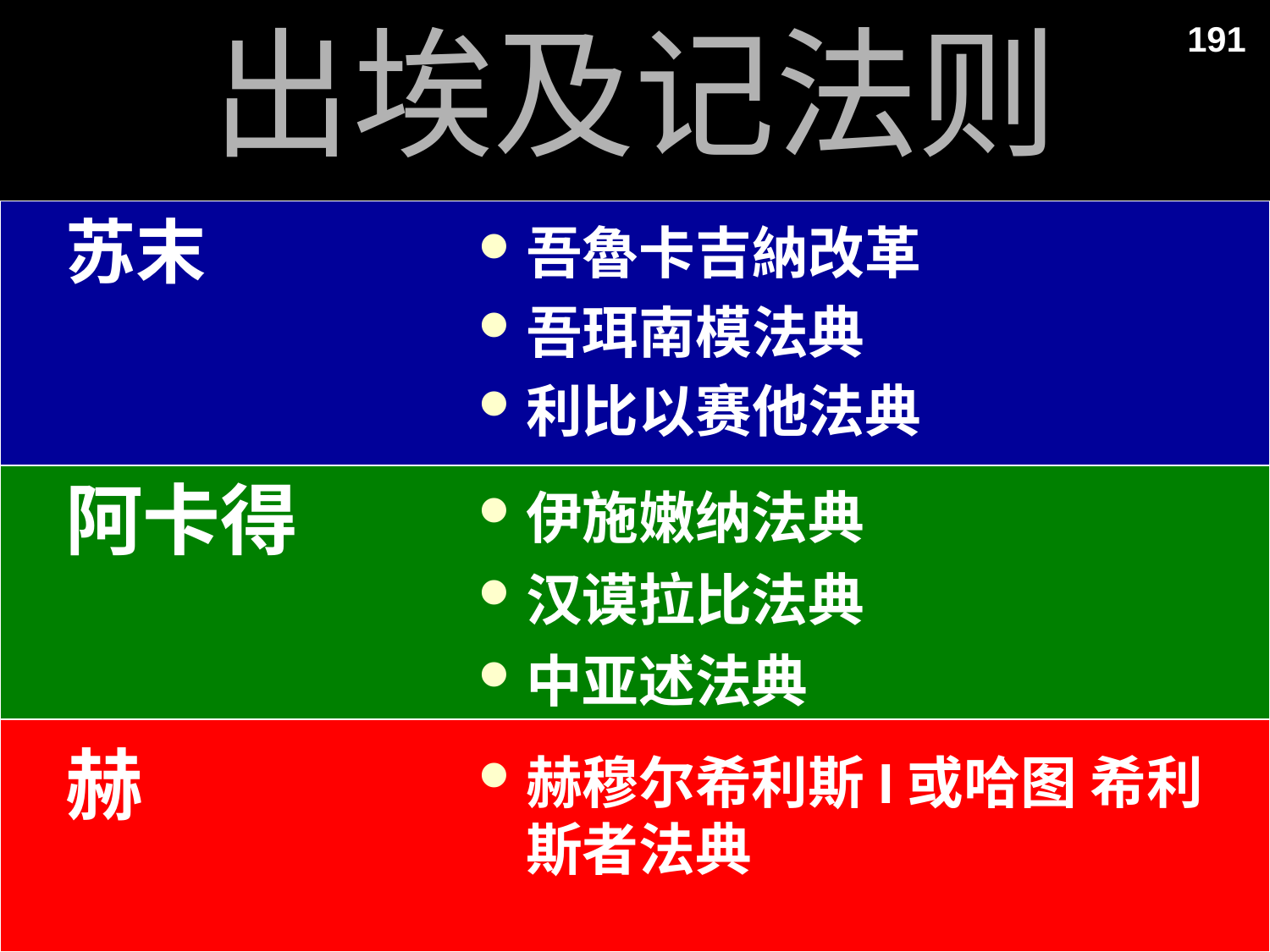

# 出埃及记法则
191
苏末

吾魯卡吉納改革
吾珥南模法典
利比以赛他法典

阿卡得
伊施嫩纳法典
汉谟拉比法典
中亚述法典

赫
赫穆尔希利斯I或哈图 希利斯者法典